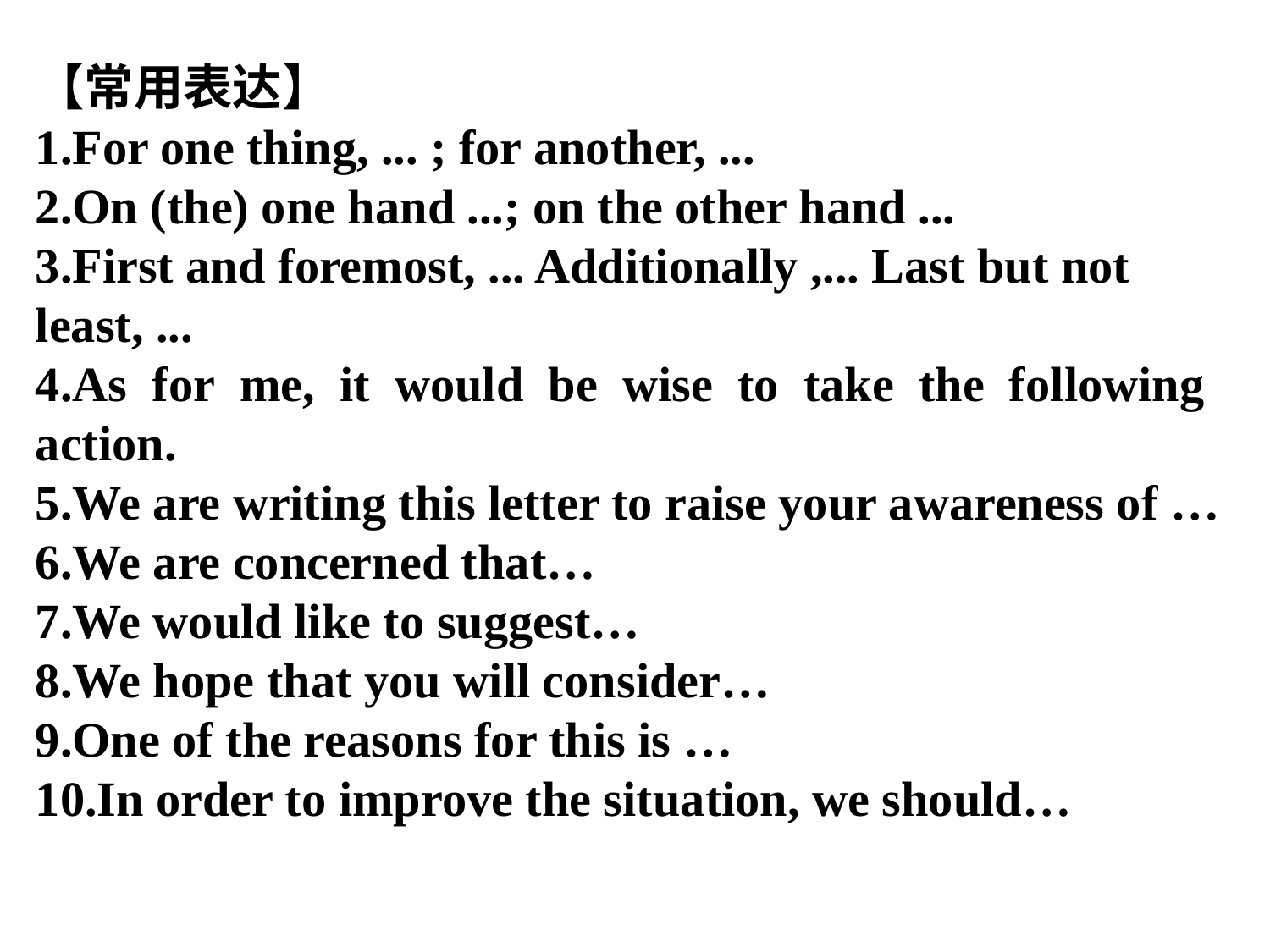

【常用表达】
1.For one thing, ... ; for another, ...
2.On (the) one hand ...; on the other hand ...
3.First and foremost, ... Additionally ,... Last but not least, ...
4.As for me, it would be wise to take the following action.
5.We are writing this letter to raise your awareness of …
6.We are concerned that…
7.We would like to suggest…
8.We hope that you will consider…
9.One of the reasons for this is …
10.In order to improve the situation, we should…